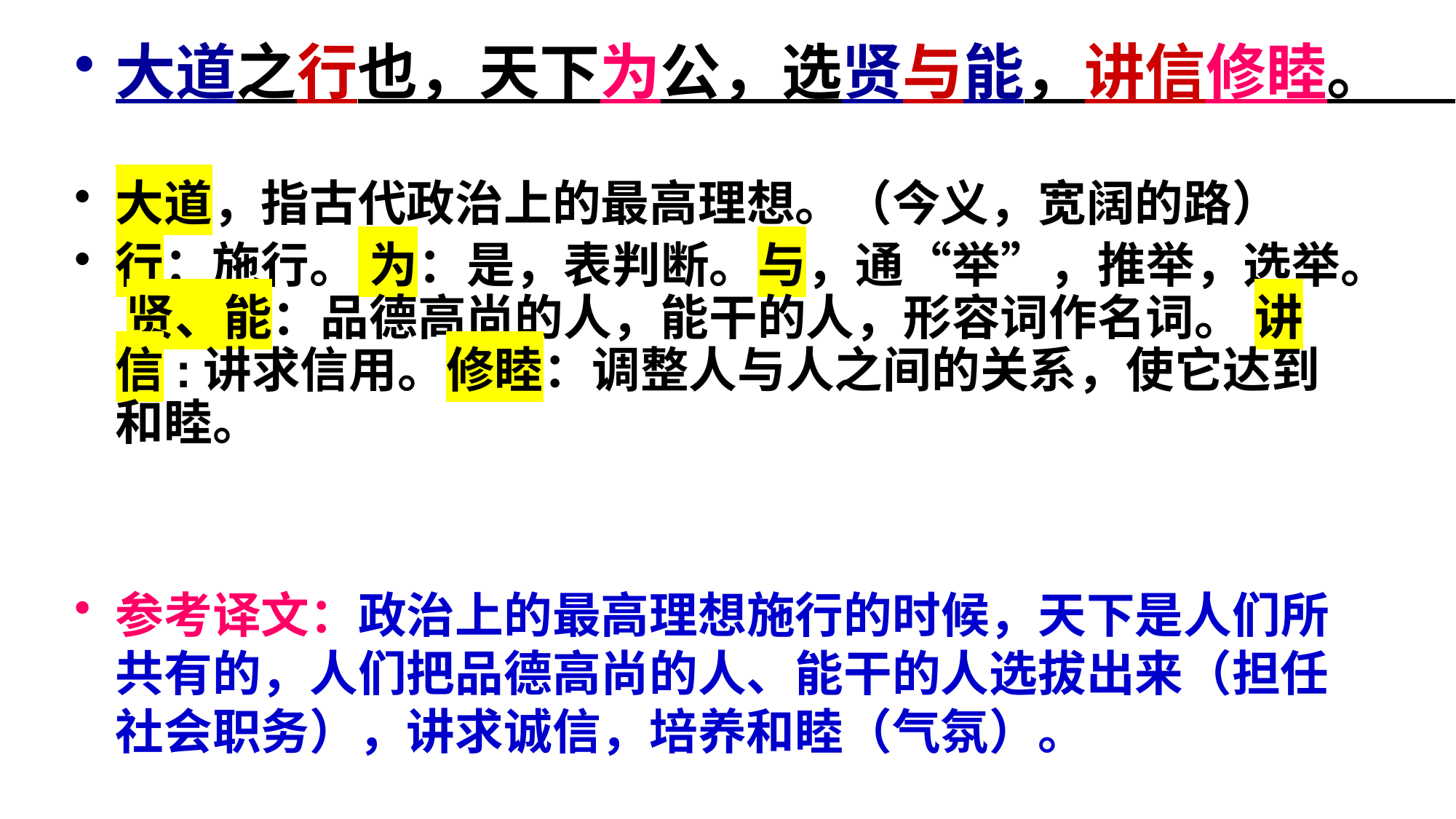

大道之行也，天下为公，选贤与能，讲信修睦。

大道，指古代政治上的最高理想。（今义，宽阔的路）
行：施行。 为：是，表判断。与，通“举”，推举，选举。 贤、能：品德高尚的人，能干的人，形容词作名词。 讲信:讲求信用。修睦：调整人与人之间的关系，使它达到和睦。

参考译文：政治上的最高理想施行的时候，天下是人们所共有的，人们把品德高尚的人、能干的人选拔出来（担任社会职务），讲求诚信，培养和睦（气氛）。